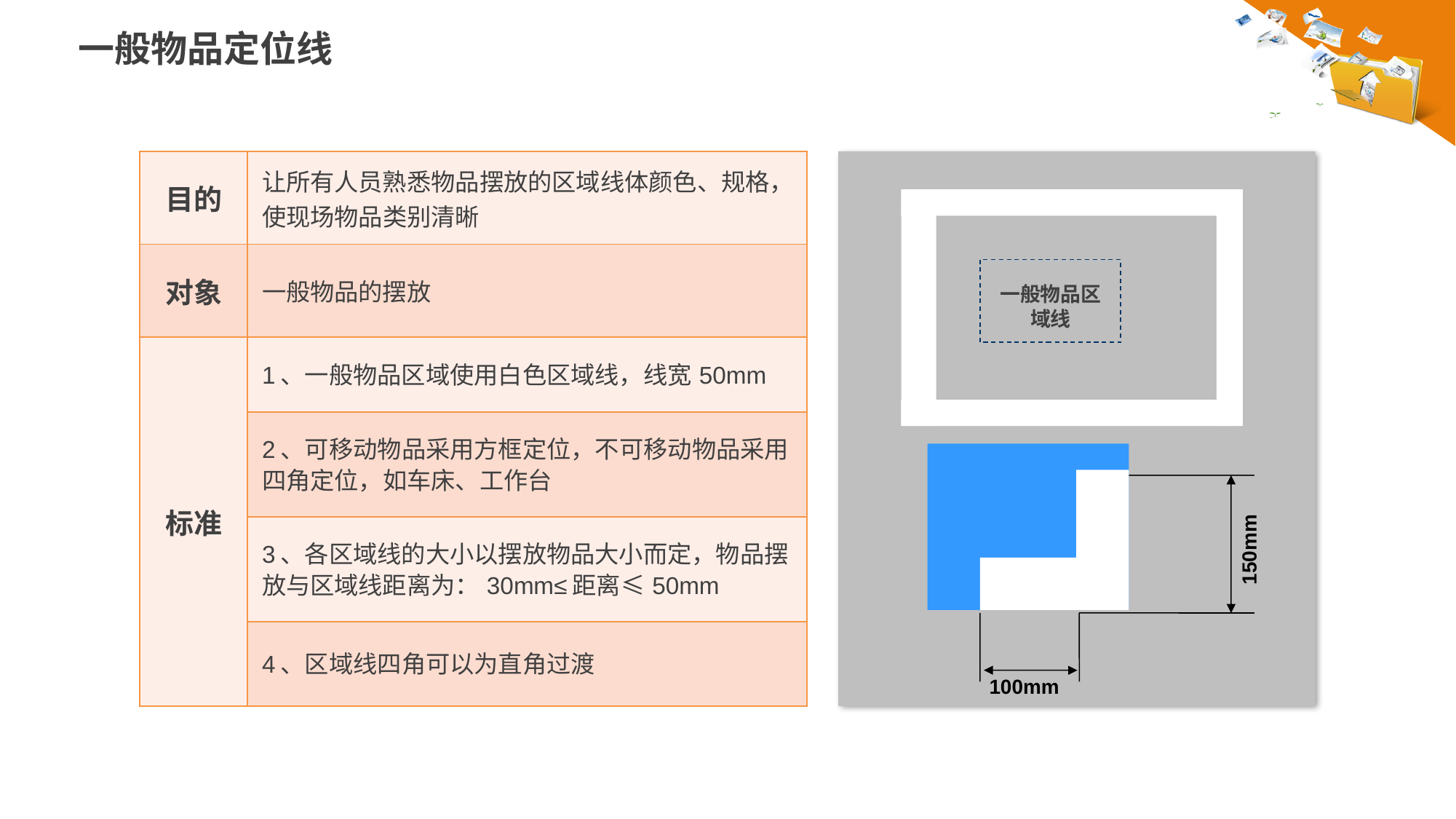

一般物品定位线

一般物品区
域线

150mm

100mm

| 目的 | 让所有人员熟悉物品摆放的区域线体颜色、规格，使现场物品类别清晰 |
| --- | --- |
| 对象 | 一般物品的摆放 |
| 标准 | 1、一般物品区域使用白色区域线，线宽50mm |
|  | 2、可移动物品采用方框定位，不可移动物品采用四角定位，如车床、工作台 |
|  | 3、各区域线的大小以摆放物品大小而定，物品摆放与区域线距离为：30mm≤距离≤50mm |
|  | 4、区域线四角可以为直角过渡 |